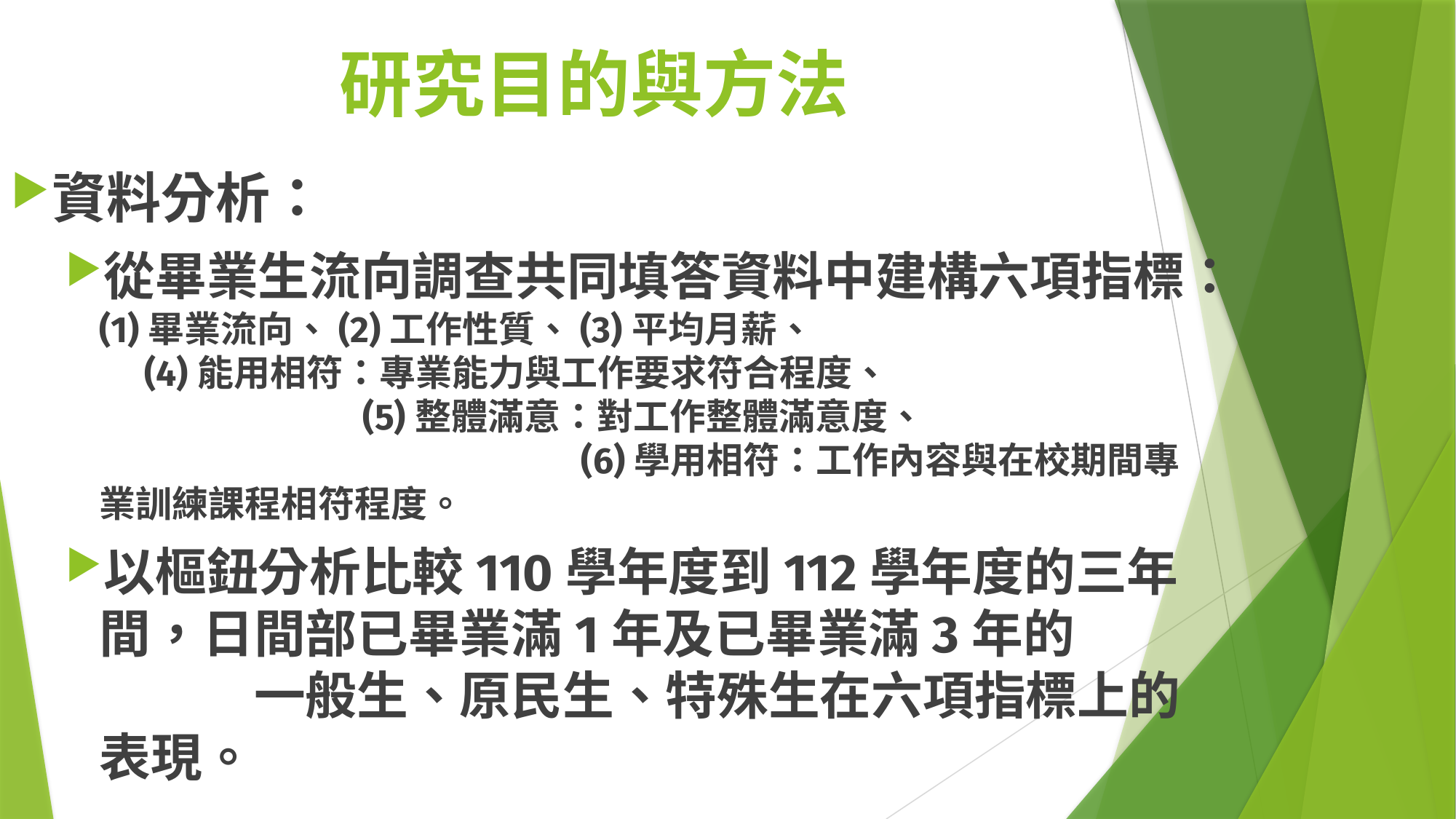

# 研究目的與方法
資料分析：
從畢業生流向調查共同填答資料中建構六項指標：(1)畢業流向、(2)工作性質、(3)平均月薪、　　　　　　　　　　　(4)能用相符：專業能力與工作要求符合程度、　　　　　　　　　　　　　　　(5)整體滿意：對工作整體滿意度、　　　　　　　　　　　　　　　　　　　　(6)學用相符：工作內容與在校期間專業訓練課程相符程度。
以樞鈕分析比較110學年度到112學年度的三年間，日間部已畢業滿1年及已畢業滿3年的　　　　　一般生、原民生、特殊生在六項指標上的表現。